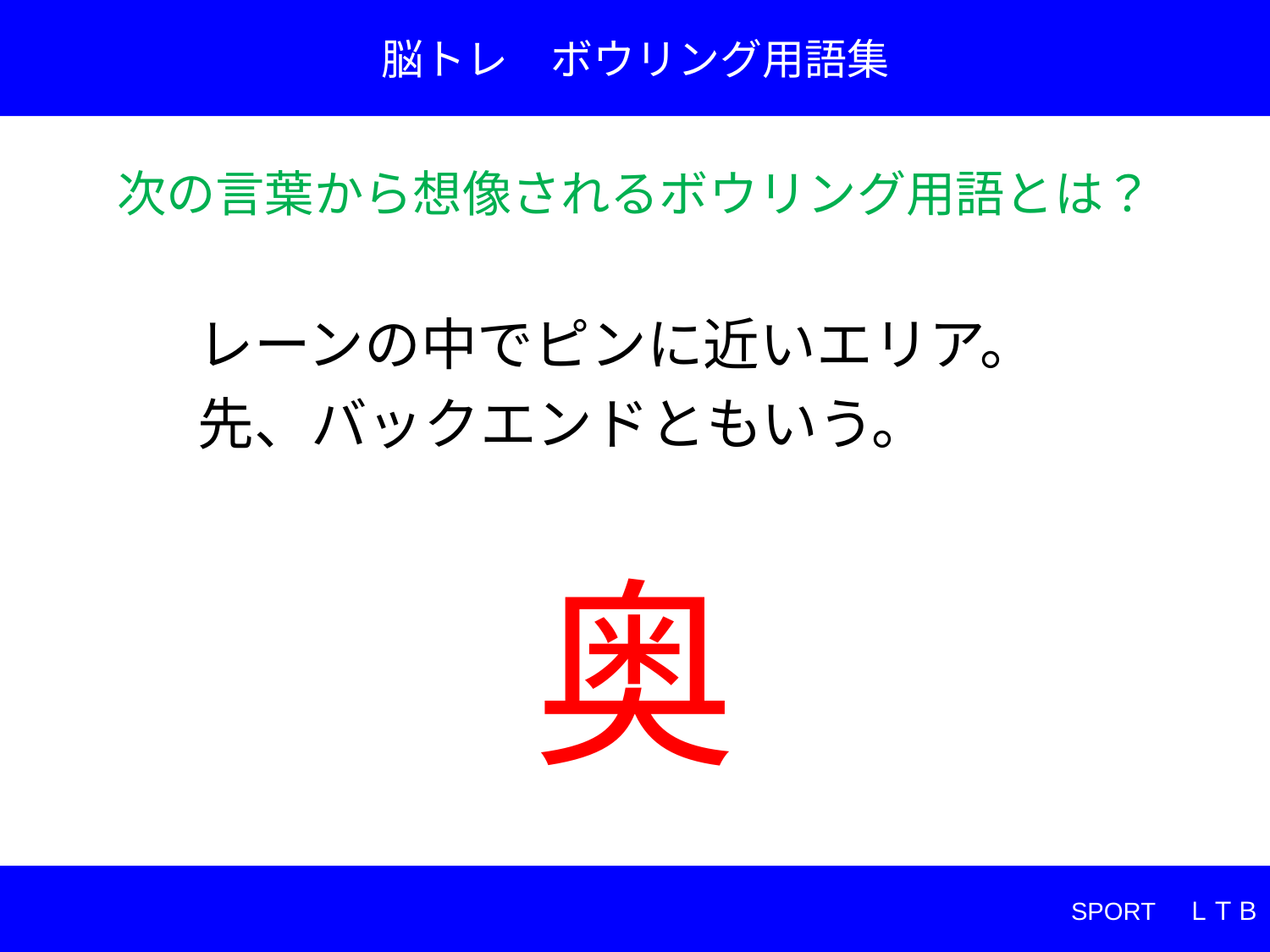

脳トレ　ボウリング用語集
次の言葉から想像されるボウリング用語とは？
レーンの中でピンに近いエリア。
先、バックエンドともいう。
# 奥
SPORT　ＬＴＢ